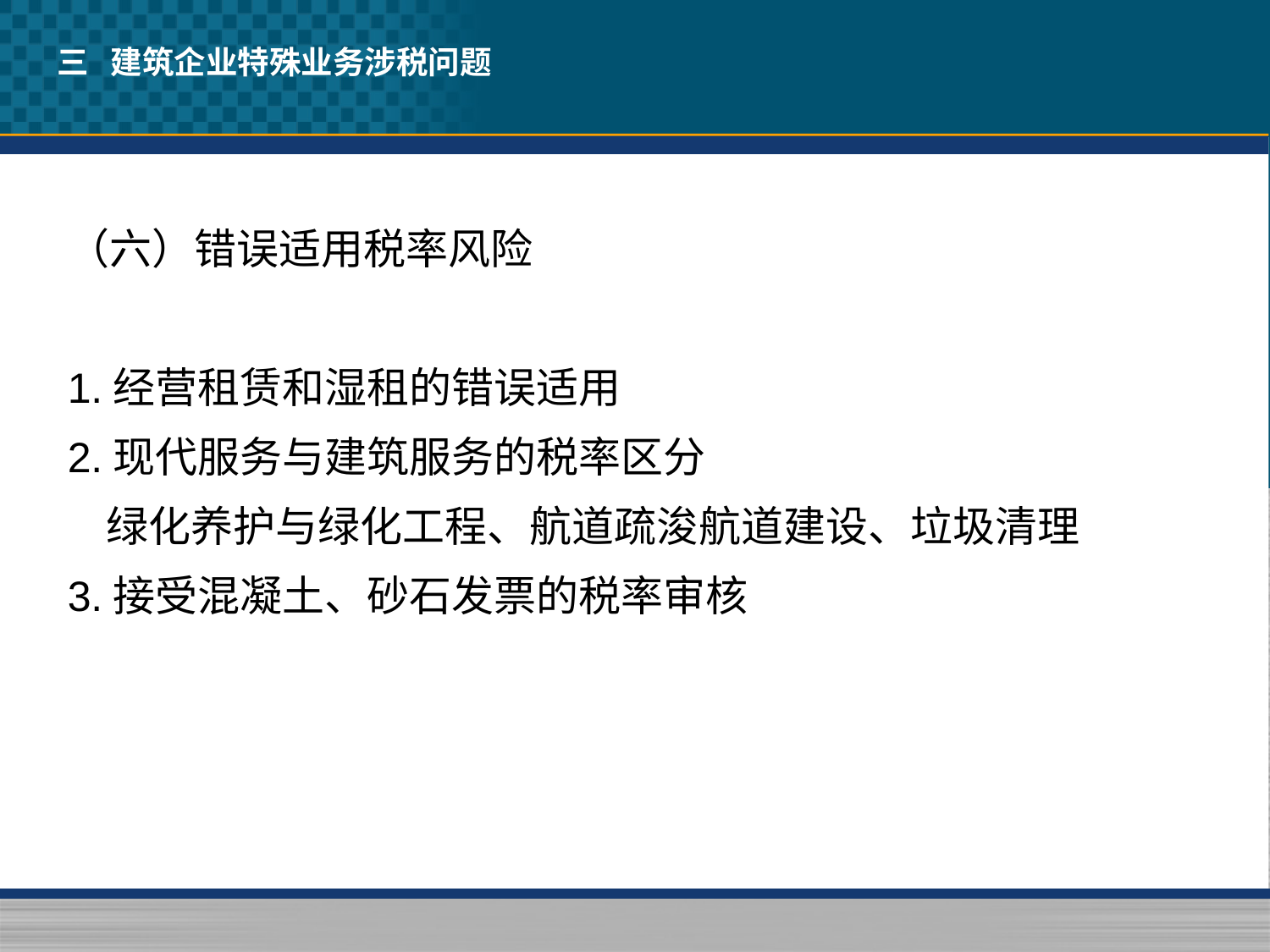

三   建筑企业特殊业务涉税问题
（六）错误适用税率风险

1.经营租赁和湿租的错误适用
2.现代服务与建筑服务的税率区分
   绿化养护与绿化工程、航道疏浚航道建设、垃圾清理
3.接受混凝土、砂石发票的税率审核